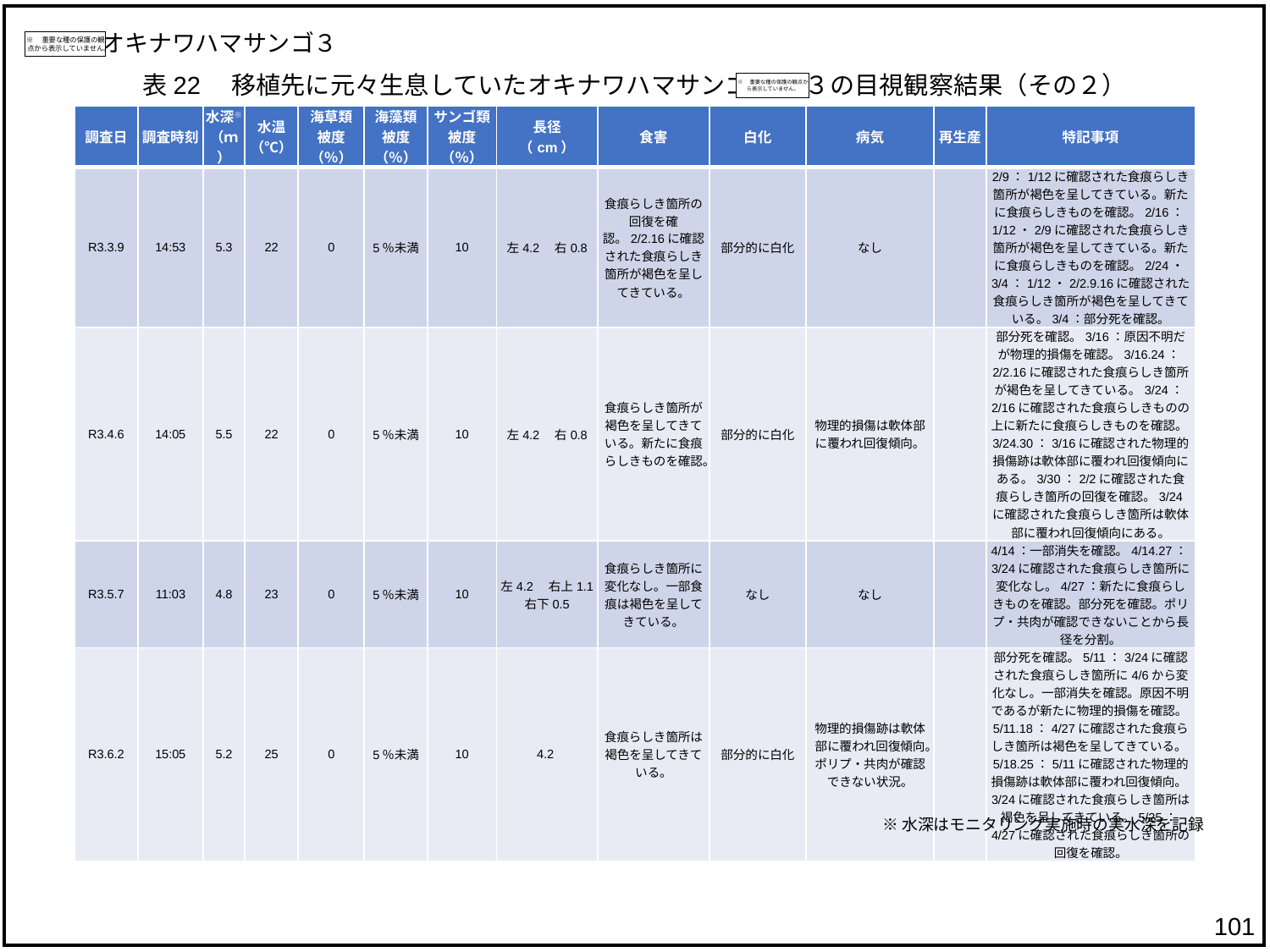

オキナワハマサンゴ３
※　重要な種の保護の観点から表示していません。
表22　移植先に元々生息していたオキナワハマサンゴ          ３の目視観察結果（その２）
※　重要な種の保護の観点から表示していません。
| 調査日 | 調査時刻 | 水深※ （ｍ） | 水温 （℃） | 海草類 被度（％） | 海藻類 被度（％） | サンゴ類 被度（％） | 長径 （cm） | 食害 | 白化 | 病気 | 再生産 | 特記事項 |
| --- | --- | --- | --- | --- | --- | --- | --- | --- | --- | --- | --- | --- |
| R3.3.9 | 14:53 | 5.3 | 22 | 0 | 5％未満 | 10 | 左4.2　右0.8 | 食痕らしき箇所の回復を確認。2/2.16に確認された食痕らしき箇所が褐色を呈してきている。 | 部分的に白化 | なし |  | 2/9：1/12に確認された食痕らしき箇所が褐色を呈してきている。新たに食痕らしきものを確認。2/16：1/12・2/9に確認された食痕らしき箇所が褐色を呈してきている。新たに食痕らしきものを確認。2/24・3/4：1/12・2/2.9.16に確認された食痕らしき箇所が褐色を呈してきている。3/4：部分死を確認。 |
| R3.4.6 | 14:05 | 5.5 | 22 | 0 | 5％未満 | 10 | 左4.2　右0.8 | 食痕らしき箇所が褐色を呈してきている。新たに食痕らしきものを確認。 | 部分的に白化 | 物理的損傷は軟体部に覆われ回復傾向。 |  | 部分死を確認。3/16：原因不明だが物理的損傷を確認。3/16.24：2/2.16に確認された食痕らしき箇所が褐色を呈してきている。3/24：2/16に確認された食痕らしきものの上に新たに食痕らしきものを確認。3/24.30：3/16に確認された物理的損傷跡は軟体部に覆われ回復傾向にある。3/30：2/2に確認された食痕らしき箇所の回復を確認。3/24に確認された食痕らしき箇所は軟体部に覆われ回復傾向にある。 |
| R3.5.7 | 11:03 | 4.8 | 23 | 0 | 5％未満 | 10 | 左4.2　右上1.1 右下0.5 | 食痕らしき箇所に変化なし。一部食痕は褐色を呈してきている。 | なし | なし |  | 4/14：一部消失を確認。4/14.27：3/24に確認された食痕らしき箇所に変化なし。4/27：新たに食痕らしきものを確認。部分死を確認。ポリプ・共肉が確認できないことから長径を分割。 |
| R3.6.2 | 15:05 | 5.2 | 25 | 0 | 5％未満 | 10 | 4.2 | 食痕らしき箇所は褐色を呈してきている。 | 部分的に白化 | 物理的損傷跡は軟体部に覆われ回復傾向。ポリプ・共肉が確認できない状況。 |  | 部分死を確認。5/11：3/24に確認された食痕らしき箇所に4/6から変化なし。一部消失を確認。原因不明であるが新たに物理的損傷を確認。5/11.18：4/27に確認された食痕らしき箇所は褐色を呈してきている。5/18.25：5/11に確認された物理的損傷跡は軟体部に覆われ回復傾向。3/24に確認された食痕らしき箇所は褐色を呈してきている。5/25：4/27に確認された食痕らしき箇所の回復を確認。 |
※水深はモニタリング実施時の実水深を記録
101